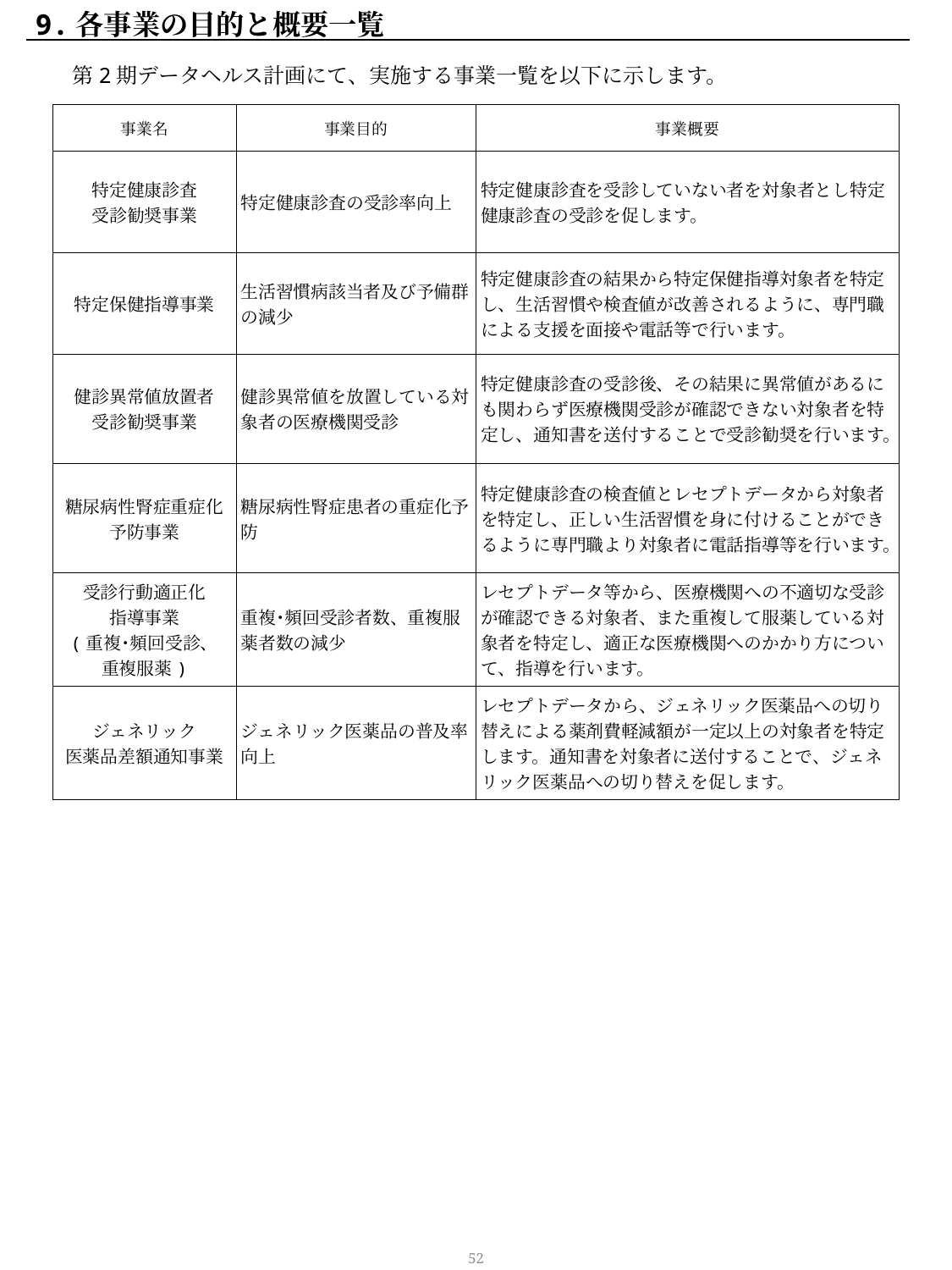

9.各事業の目的と概要一覧
　第2期データヘルス計画にて、実施する事業一覧を以下に示します。
| 事業名 | 事業目的 | 事業概要 |
| --- | --- | --- |
| 特定健康診査 受診勧奨事業 | 特定健康診査の受診率向上 | 特定健康診査を受診していない者を対象者とし特定健康診査の受診を促します。 |
| 特定保健指導事業 | 生活習慣病該当者及び予備群の減少 | 特定健康診査の結果から特定保健指導対象者を特定し、生活習慣や検査値が改善されるように、専門職による支援を面接や電話等で行います。 |
| 健診異常値放置者 受診勧奨事業 | 健診異常値を放置している対象者の医療機関受診 | 特定健康診査の受診後、その結果に異常値があるにも関わらず医療機関受診が確認できない対象者を特定し、通知書を送付することで受診勧奨を行います。 |
| 糖尿病性腎症重症化 予防事業 | 糖尿病性腎症患者の重症化予防 | 特定健康診査の検査値とレセプトデータから対象者を特定し、正しい生活習慣を身に付けることができるように専門職より対象者に電話指導等を行います。 |
| 受診行動適正化 指導事業 (重複･頻回受診、 重複服薬) | 重複･頻回受診者数、重複服薬者数の減少 | レセプトデータ等から、医療機関への不適切な受診が確認できる対象者、また重複して服薬している対象者を特定し、適正な医療機関へのかかり方について、指導を行います。 |
| ジェネリック 医薬品差額通知事業 | ジェネリック医薬品の普及率 向上 | レセプトデータから、ジェネリック医薬品への切り替えによる薬剤費軽減額が一定以上の対象者を特定します。通知書を対象者に送付することで、ジェネリック医薬品への切り替えを促します。 |
52